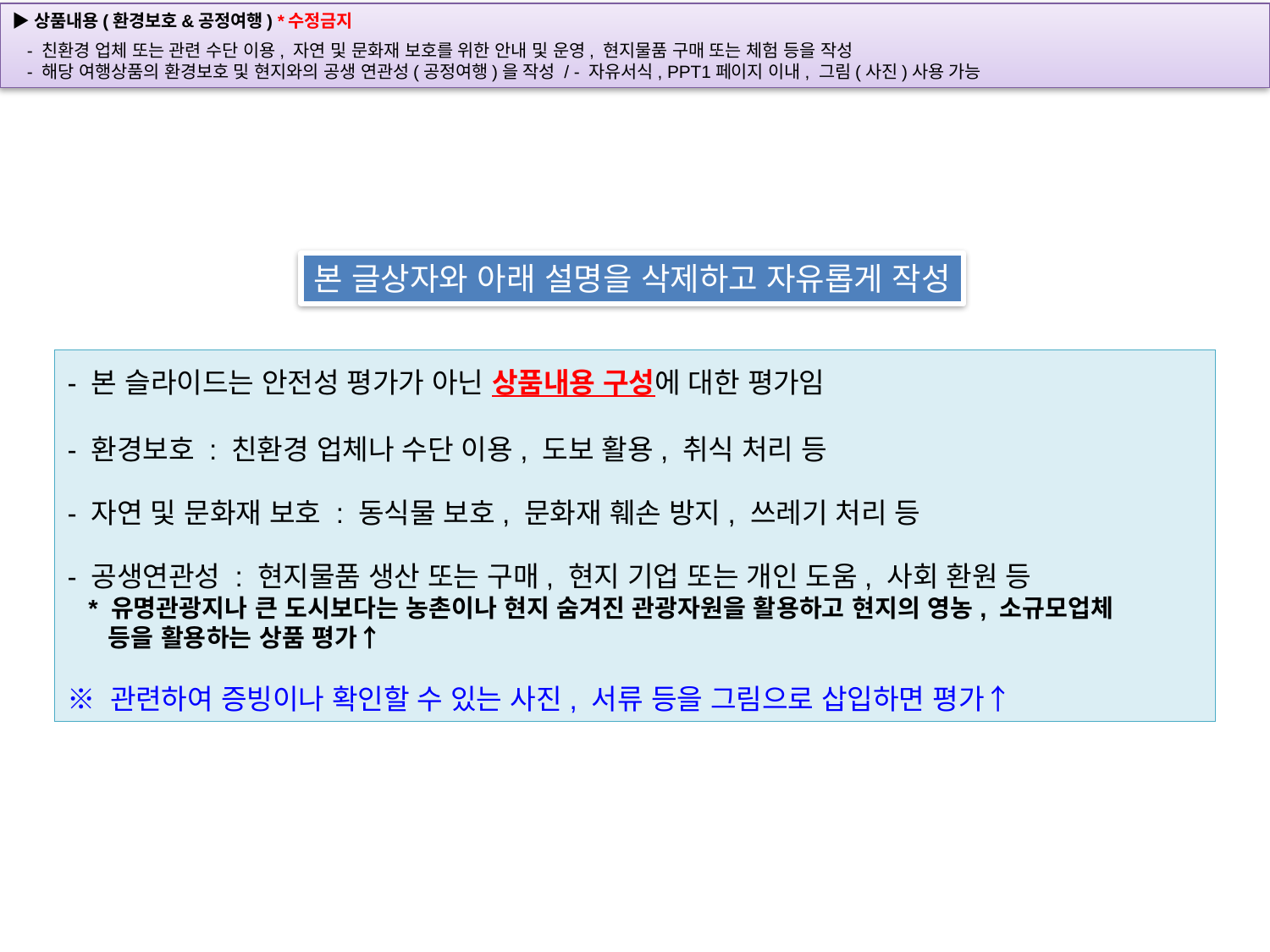

본 글상자와 아래 설명을 삭제하고 자유롭게 작성

- 본 슬라이드는 안전성 평가가 아닌 상품내용 구성에 대한 평가임

- 환경보호 : 친환경 업체나 수단 이용, 도보 활용, 취식 처리 등

- 자연 및 문화재 보호 : 동식물 보호, 문화재 훼손 방지, 쓰레기 처리 등

- 공생연관성 : 현지물품 생산 또는 구매, 현지 기업 또는 개인 도움, 사회 환원 등
   * 유명관광지나 큰 도시보다는 농촌이나 현지 숨겨진 관광자원을 활용하고 현지의 영농, 소규모업체
     등을 활용하는 상품 평가↑

※ 관련하여 증빙이나 확인할 수 있는 사진, 서류 등을 그림으로 삽입하면 평가↑